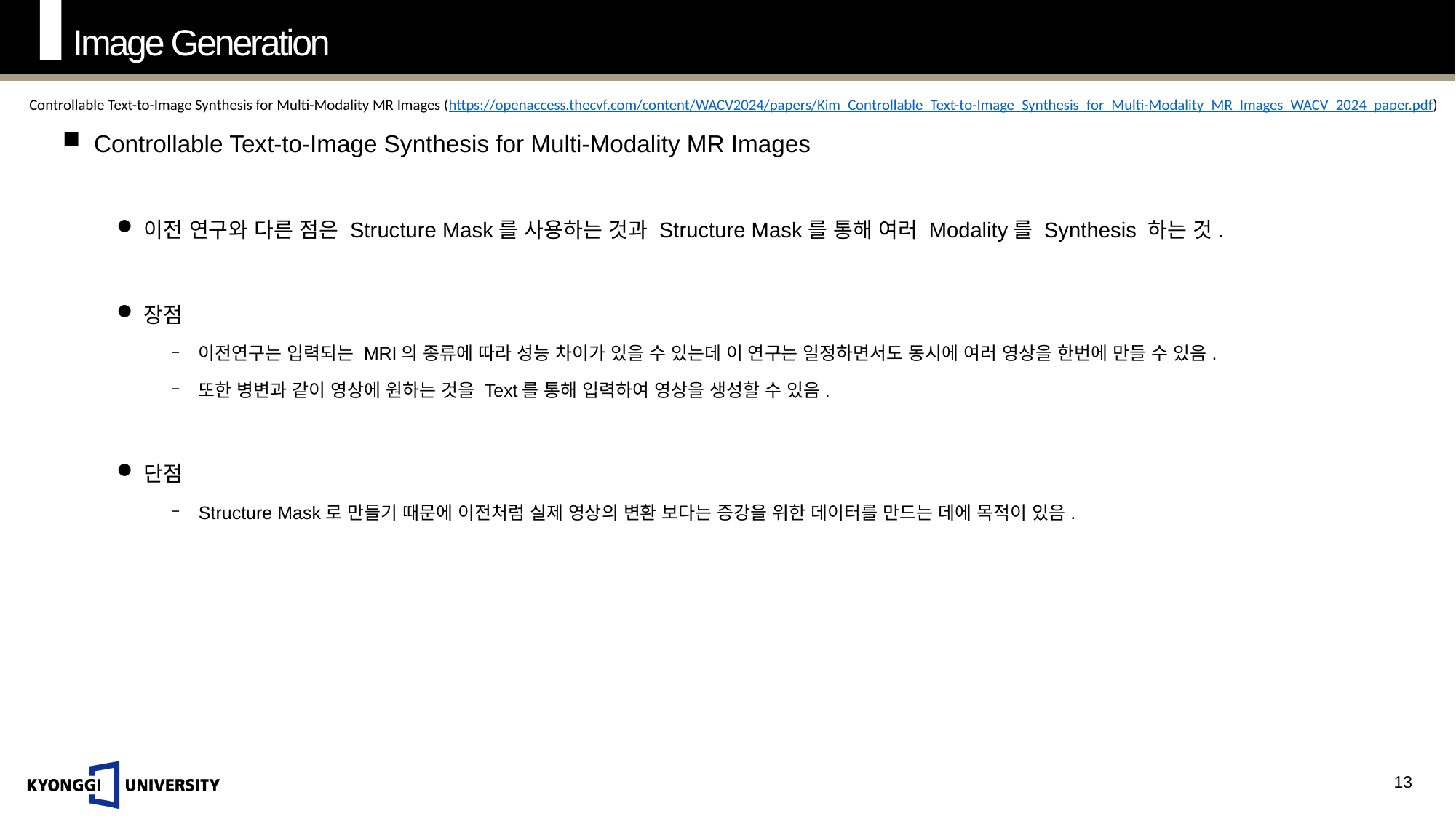

Image Generation
Controllable Text-to-Image Synthesis for Multi-Modality MR Images (https://openaccess.thecvf.com/content/WACV2024/papers/Kim_Controllable_Text-to-Image_Synthesis_for_Multi-Modality_MR_Images_WACV_2024_paper.pdf)
Controllable Text-to-Image Synthesis for Multi-Modality MR Images

이전 연구와 다른 점은 Structure Mask를 사용하는 것과 Structure Mask를 통해 여러 Modality를 Synthesis 하는 것.

장점
이전연구는 입력되는 MRI의 종류에 따라 성능 차이가 있을 수 있는데 이 연구는 일정하면서도 동시에 여러 영상을 한번에 만들 수 있음.
또한 병변과 같이 영상에 원하는 것을 Text를 통해 입력하여 영상을 생성할 수 있음.

단점
Structure Mask로 만들기 때문에 이전처럼 실제 영상의 변환 보다는 증강을 위한 데이터를 만드는 데에 목적이 있음.